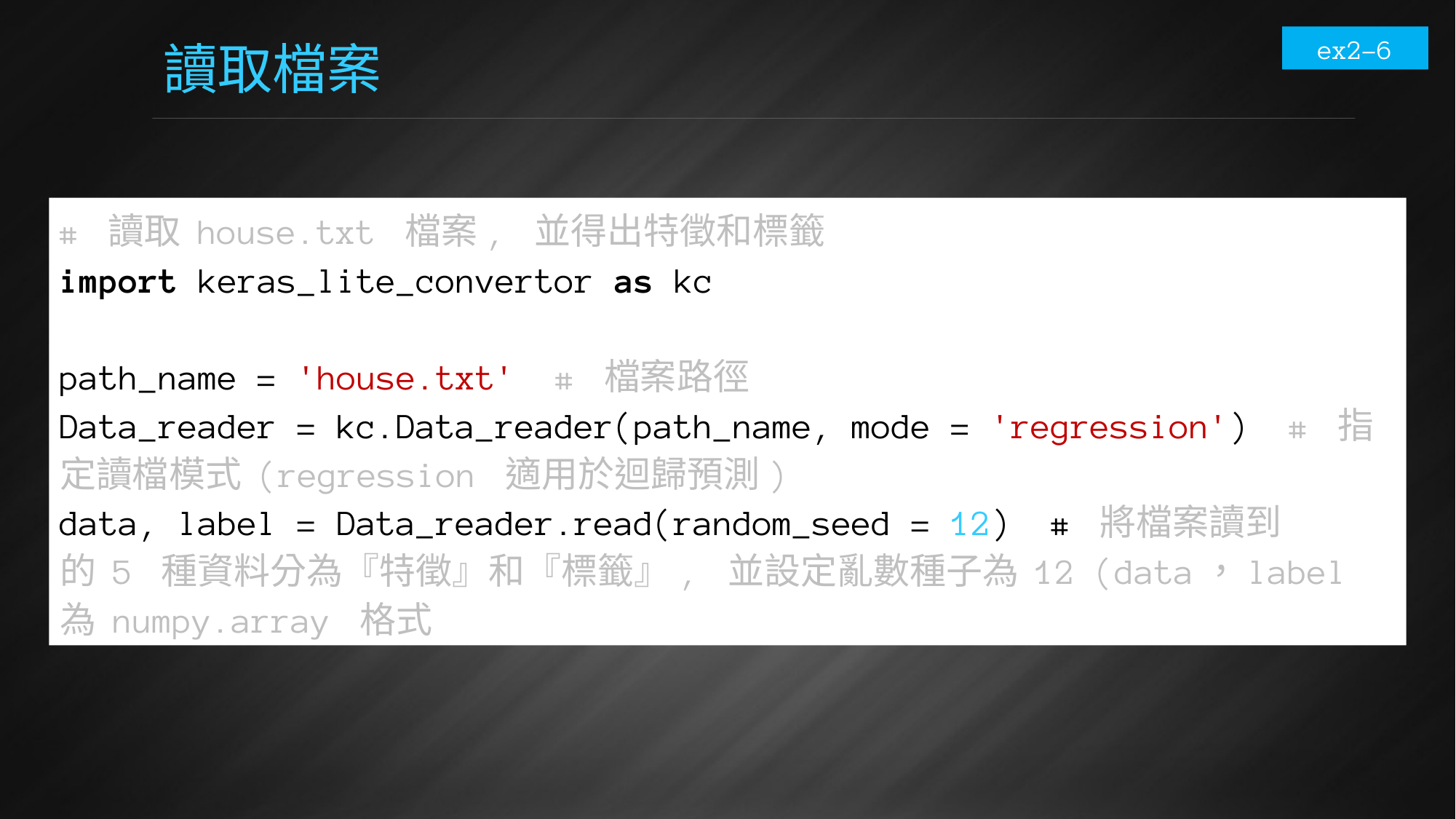

ex2-6
# 讀取檔案
# 讀取 house.txt 檔案, 並得出特徵和標籤
import keras_lite_convertor as kc
path_name = 'house.txt'  # 檔案路徑
Data_reader = kc.Data_reader(path_name, mode = 'regression')  # 指定讀檔模式 (regression 適用於迴歸預測)
data, label = Data_reader.read(random_seed = 12)  # 將檔案讀到的 5 種資料分為『特徵』和『標籤』, 並設定亂數種子為 12 (data，label 為 numpy.array 格式